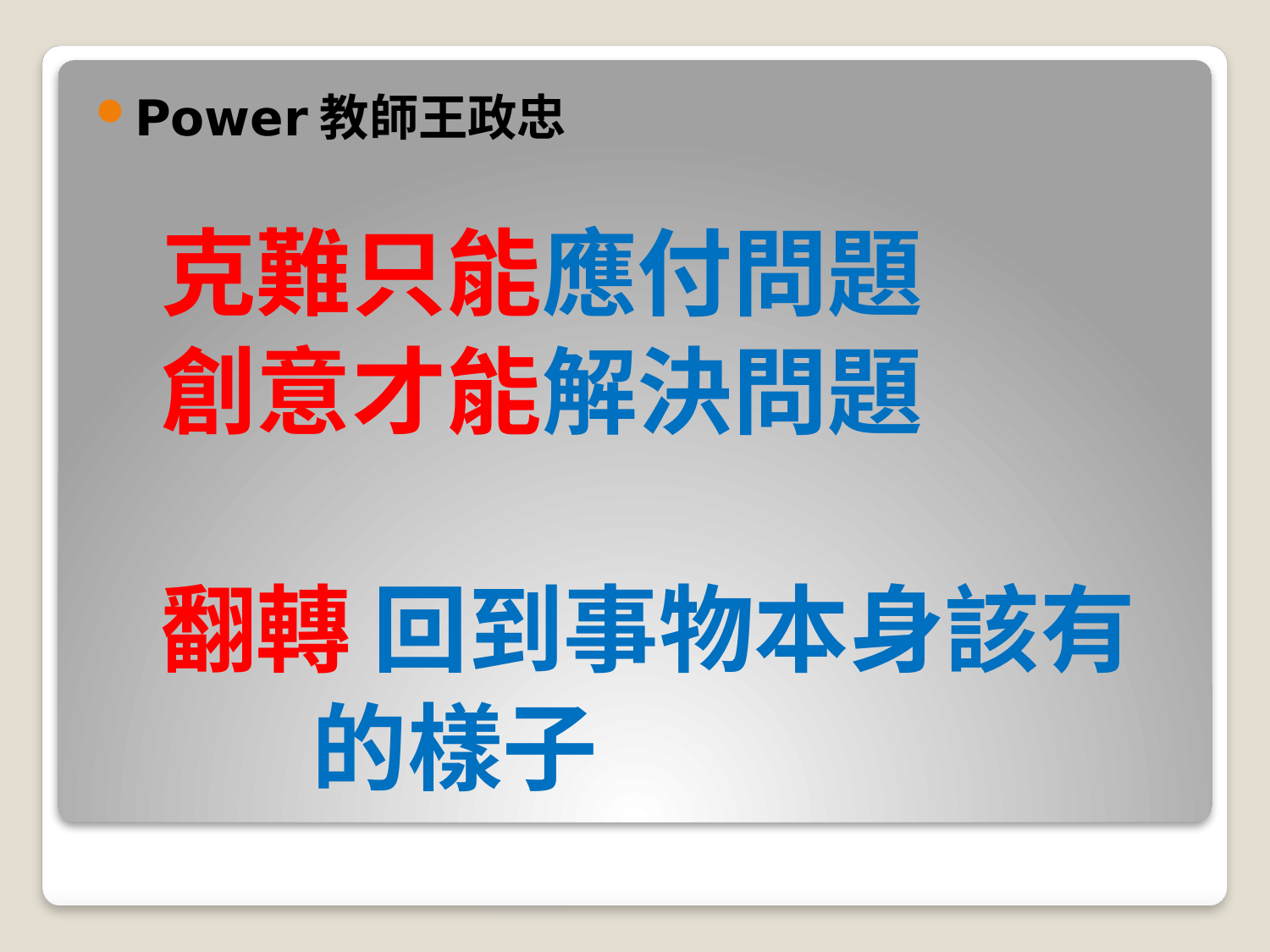

Power教師王政忠

  克難只能應付問題
  創意才能解決問題

  翻轉 回到事物本身該有
         的樣子